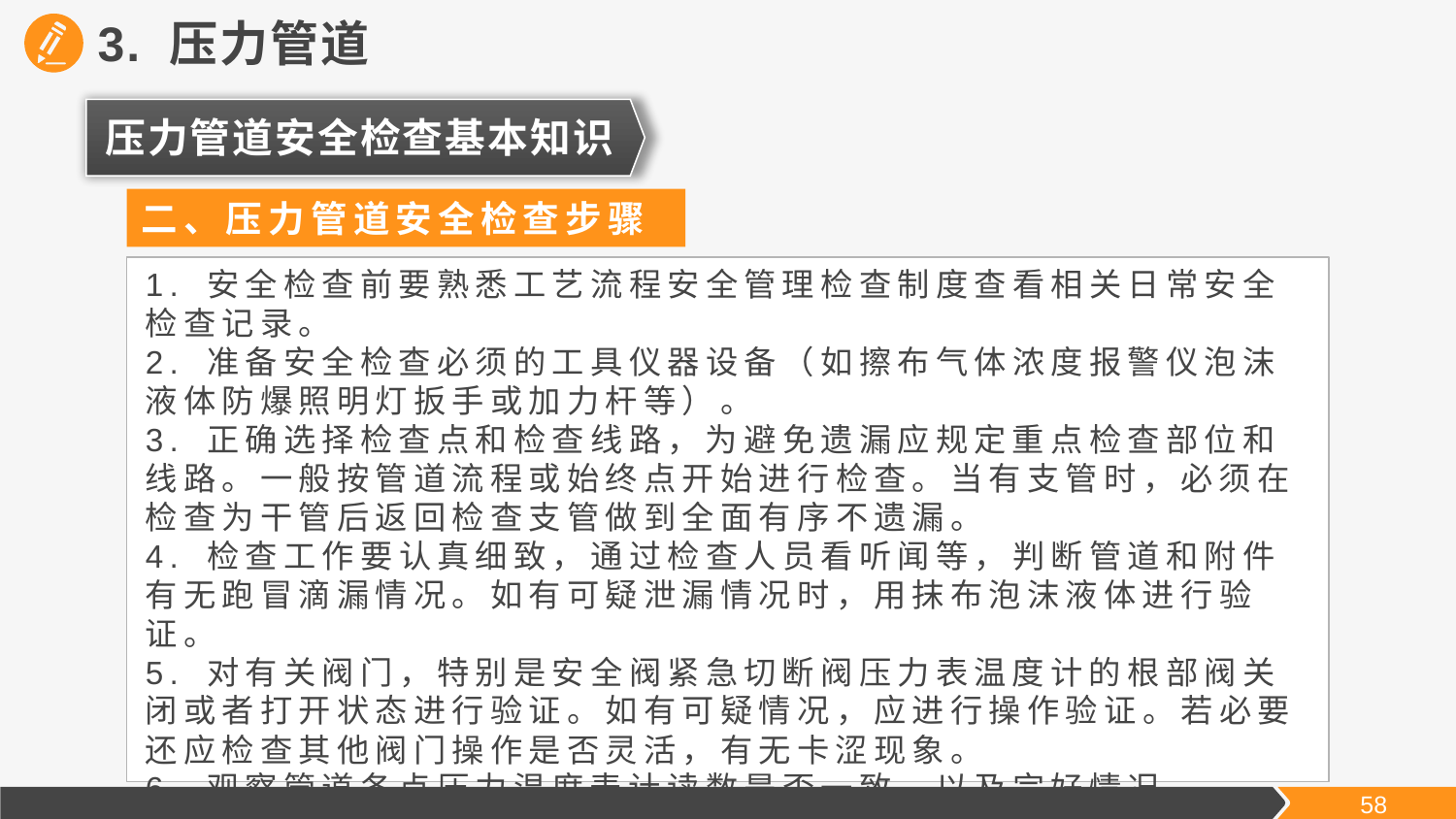

3. 压力管道

压力管道安全检查基本知识
二、压力管道安全检查步骤

1. 安全检查前要熟悉工艺流程安全管理检查制度查看相关日常安全检查记录。
2. 准备安全检查必须的工具仪器设备（如擦布气体浓度报警仪泡沫液体防爆照明灯扳手或加力杆等）。
3. 正确选择检查点和检查线路，为避免遗漏应规定重点检查部位和线路。一般按管道流程或始终点开始进行检查。当有支管时，必须在检查为干管后返回检查支管做到全面有序不遗漏。
4. 检查工作要认真细致，通过检查人员看听闻等，判断管道和附件有无跑冒滴漏情况。如有可疑泄漏情况时，用抹布泡沫液体进行验证。
5. 对有关阀门，特别是安全阀紧急切断阀压力表温度计的根部阀关闭或者打开状态进行验证。如有可疑情况，应进行操作验证。若必要还应检查其他阀门操作是否灵活，有无卡涩现象。
6. 观察管道各点压力温度表计读数是否一致，以及完好情况。